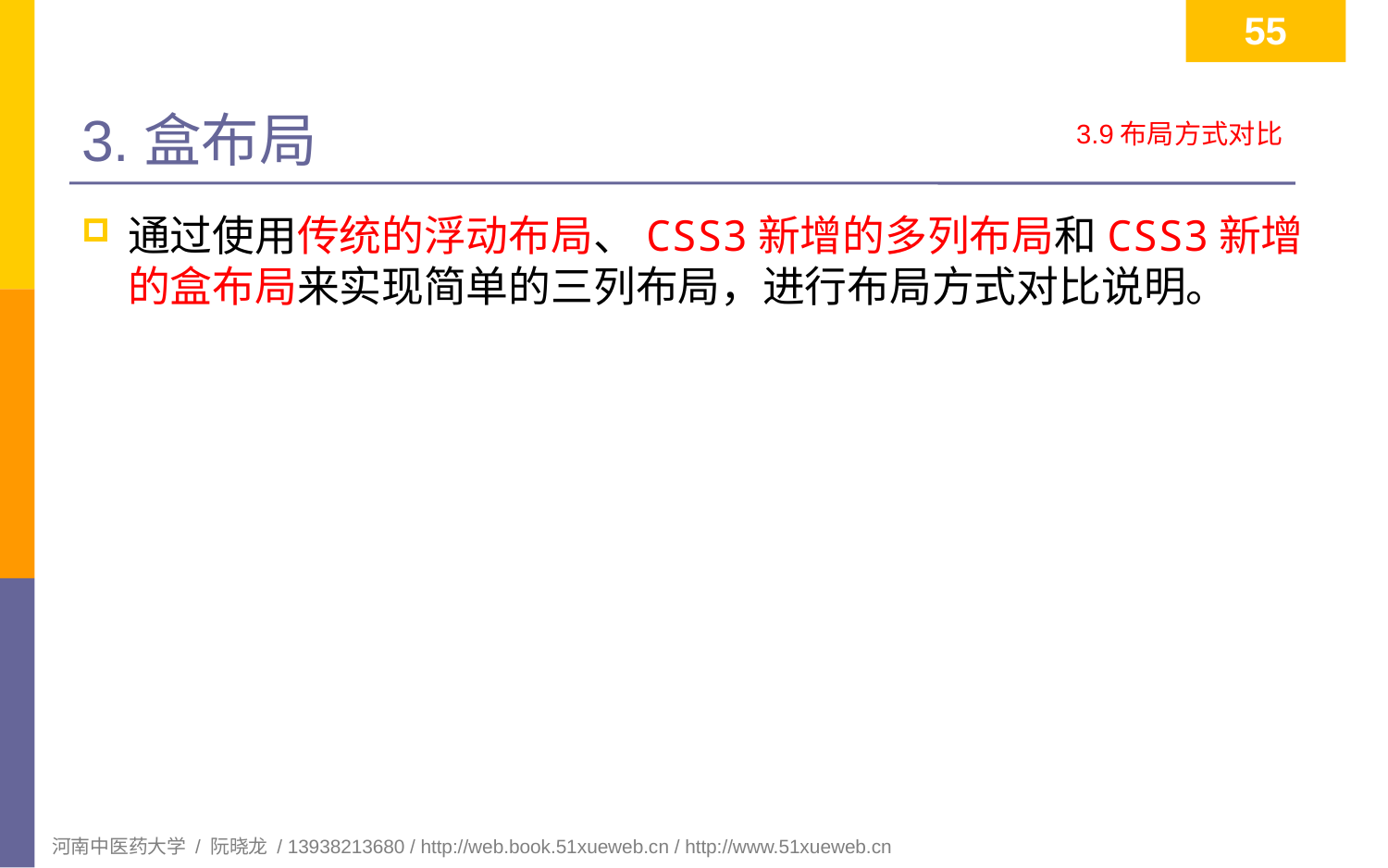

55
# 3.盒布局
3.9布局方式对比
通过使用传统的浮动布局、CSS3新增的多列布局和CSS3新增的盒布局来实现简单的三列布局，进行布局方式对比说明。